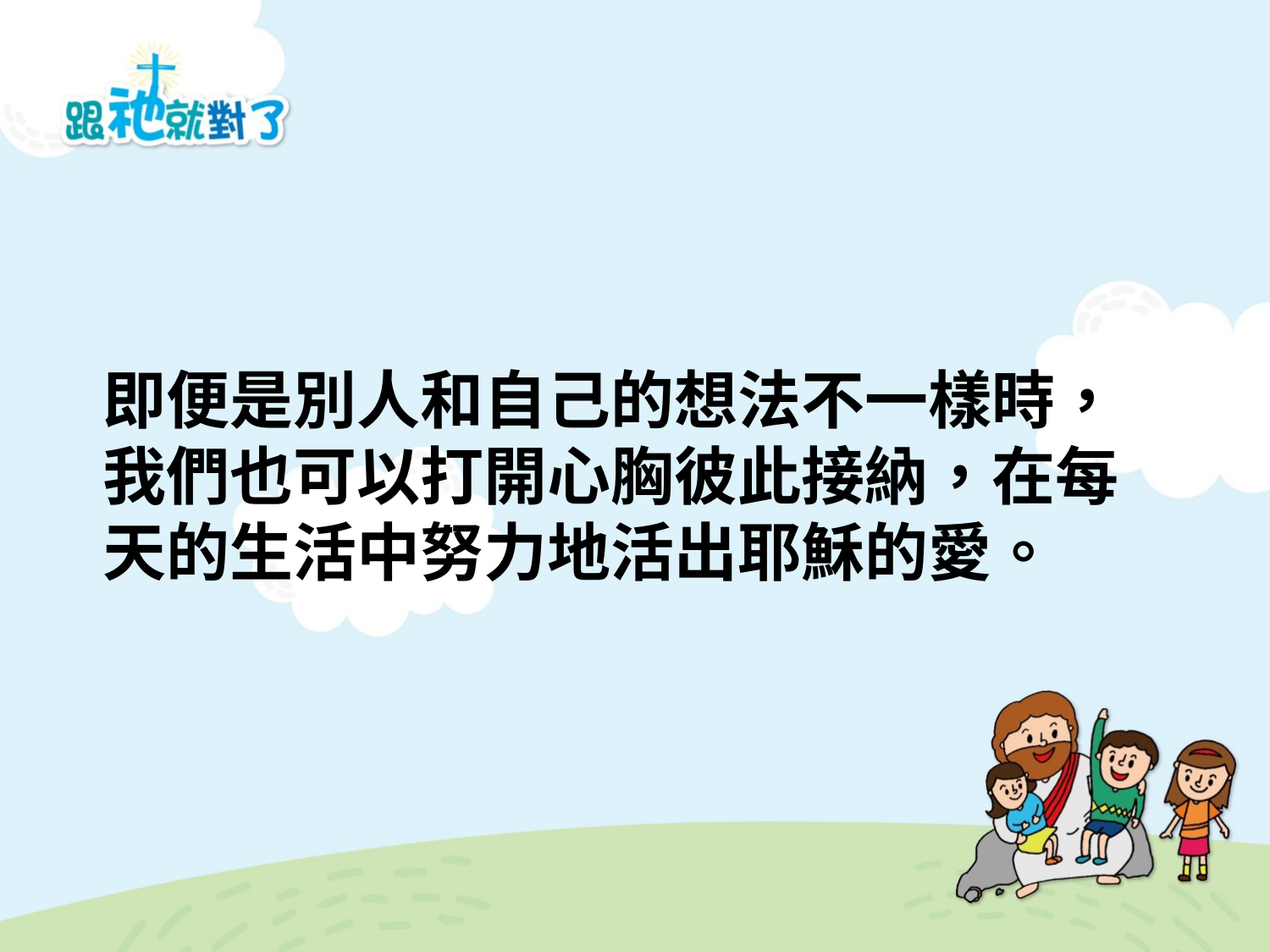

即便是別人和自己的想法不一樣時，我們也可以打開心胸彼此接納，在每天的生活中努力地活出耶穌的愛。